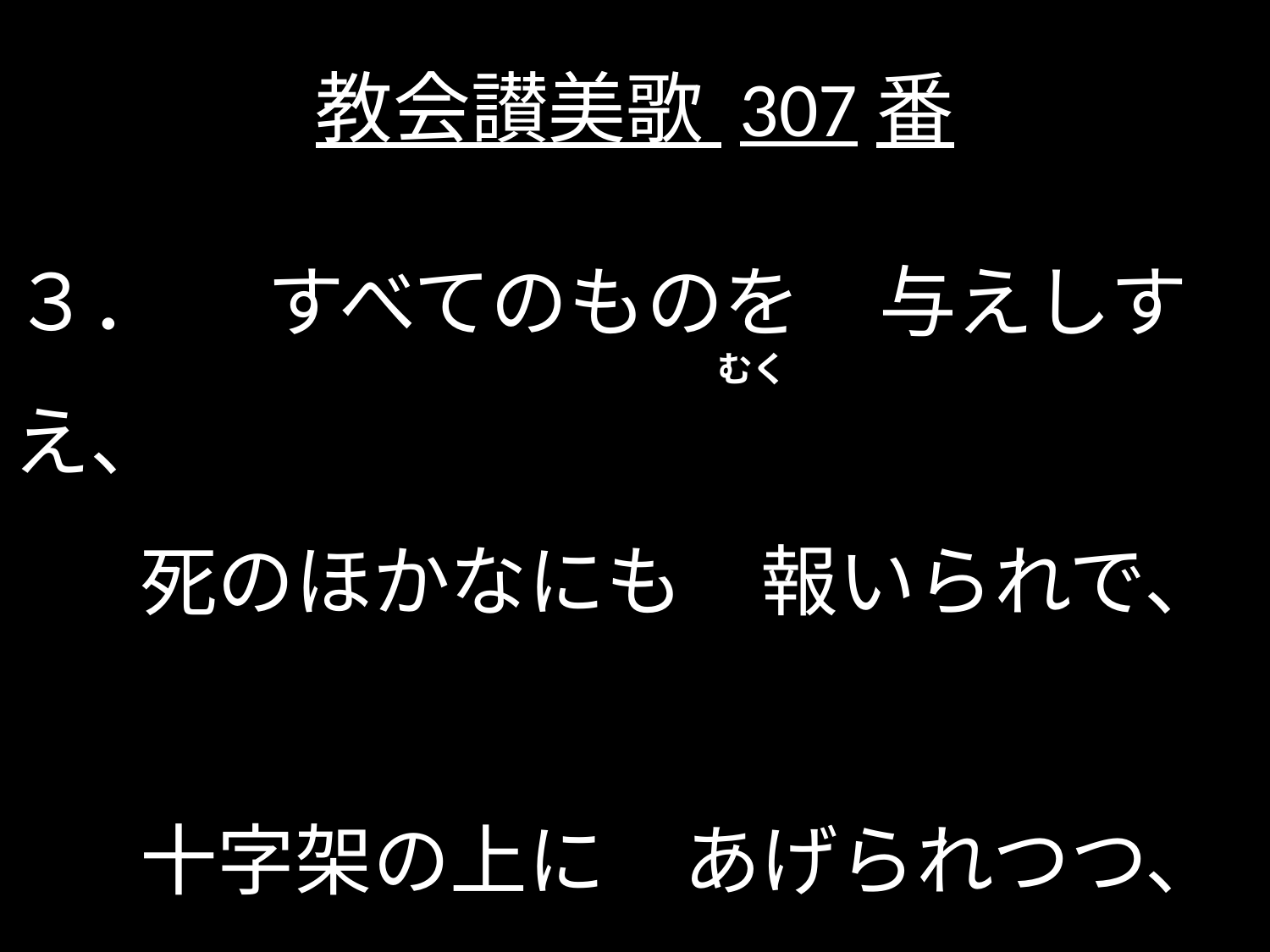

# 教会讃美歌 307番
３．	すべてのものを　与えしすえ、
	死のほかなにも　報いられで、
	十字架の上に　あげられつつ、
	敵をゆるしし　この人を見よ。
むく